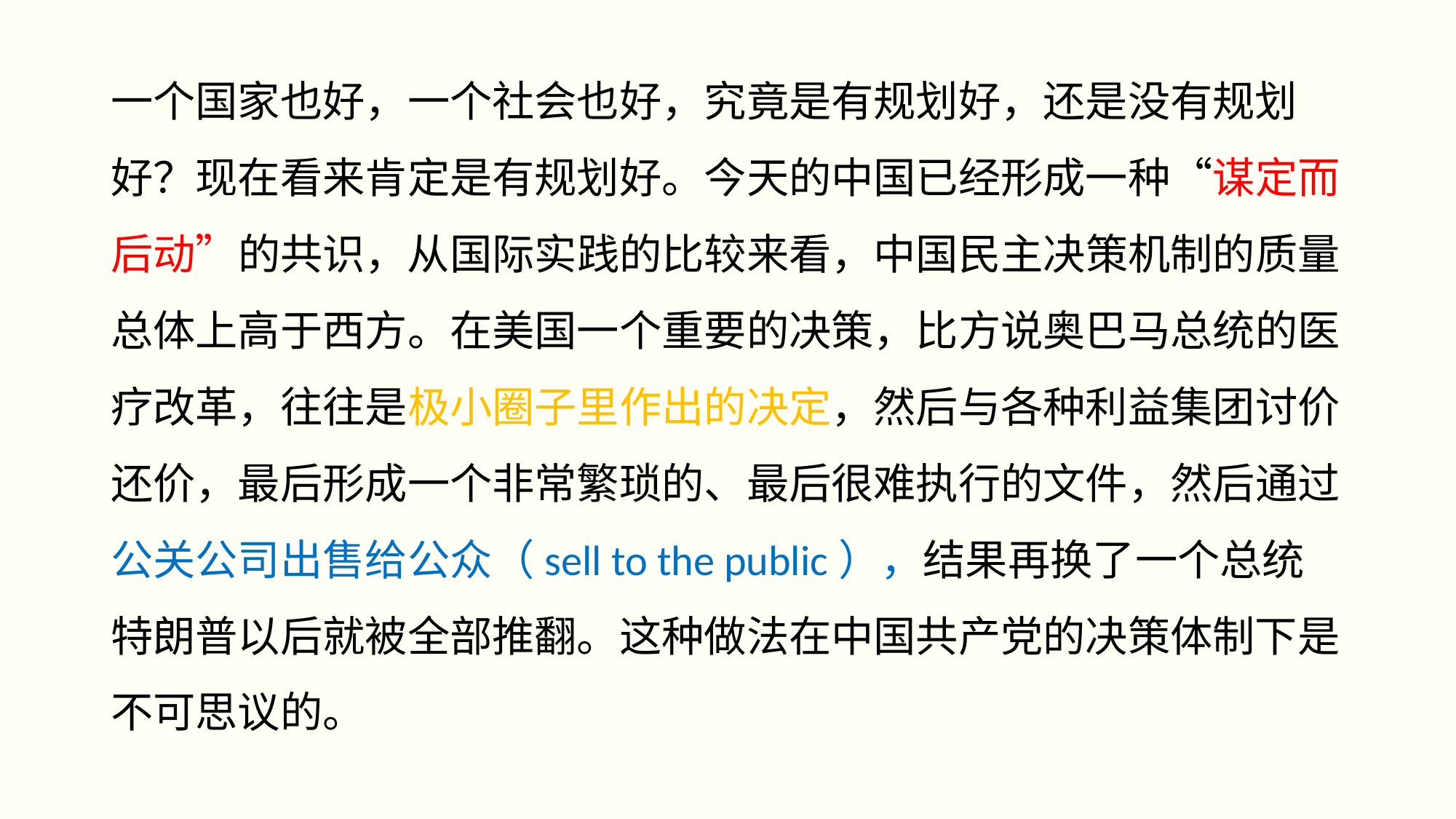

# 一个国家也好，一个社会也好，究竟是有规划好，还是没有规划好？现在看来肯定是有规划好。今天的中国已经形成一种“谋定而后动”的共识，从国际实践的比较来看，中国民主决策机制的质量总体上高于西方。在美国一个重要的决策，比方说奥巴马总统的医疗改革，往往是极小圈子里作出的决定，然后与各种利益集团讨价还价，最后形成一个非常繁琐的、最后很难执行的文件，然后通过公关公司出售给公众（sell to the public），结果再换了一个总统特朗普以后就被全部推翻。这种做法在中国共产党的决策体制下是不可思议的。